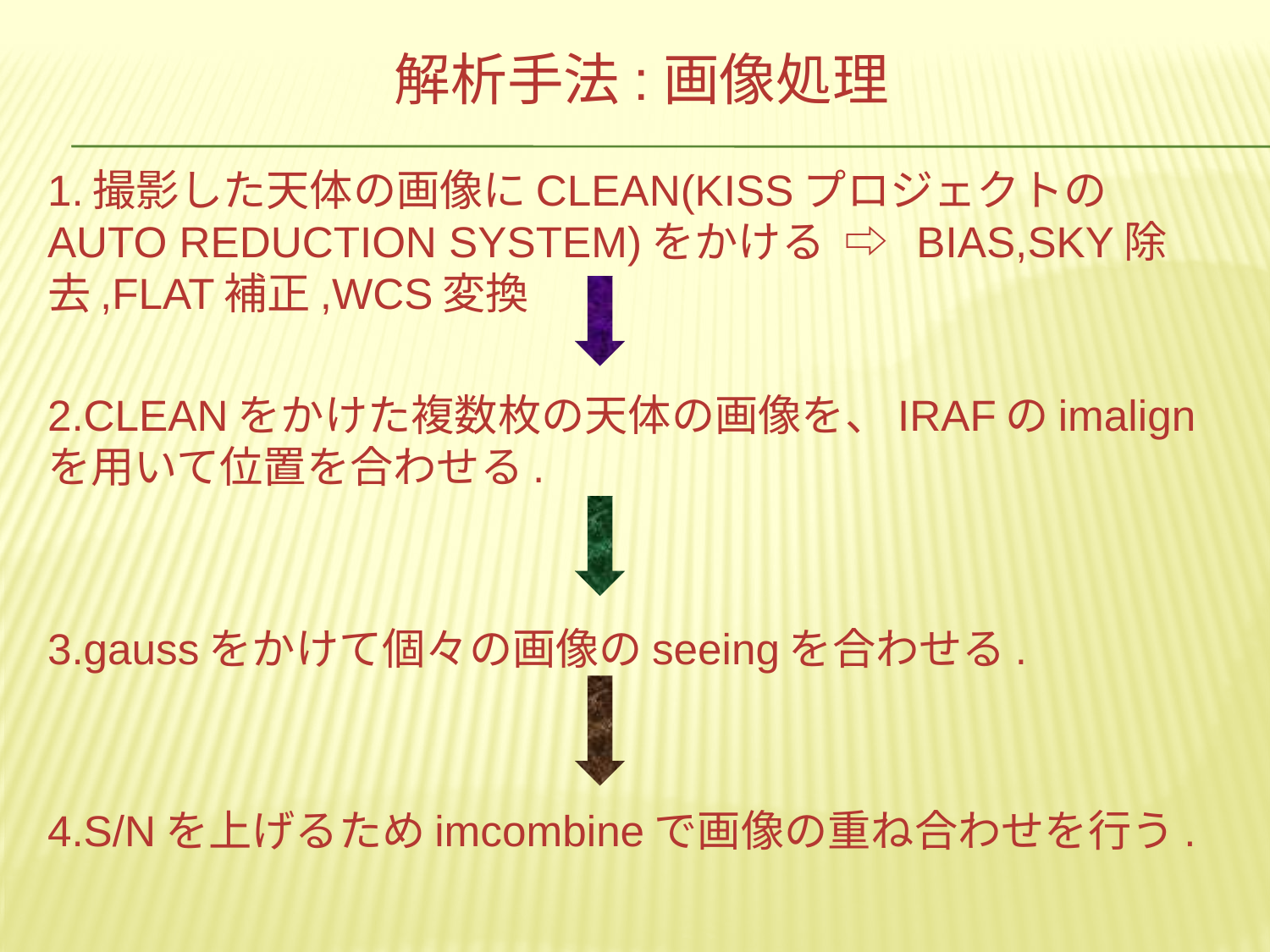

# 解析手法:画像処理
1.撮影した天体の画像にCLEAN(KISSプロジェクトのAUTO REDUCTION SYSTEM)をかける  ⇨  BIAS,SKY除去,FLAT補正,WCS変換

2.CLEANをかけた複数枚の天体の画像を、IRAFのimalignを用いて位置を合わせる.

3.gaussをかけて個々の画像のseeingを合わせる.

4.S/Nを上げるためimcombineで画像の重ね合わせを行う.